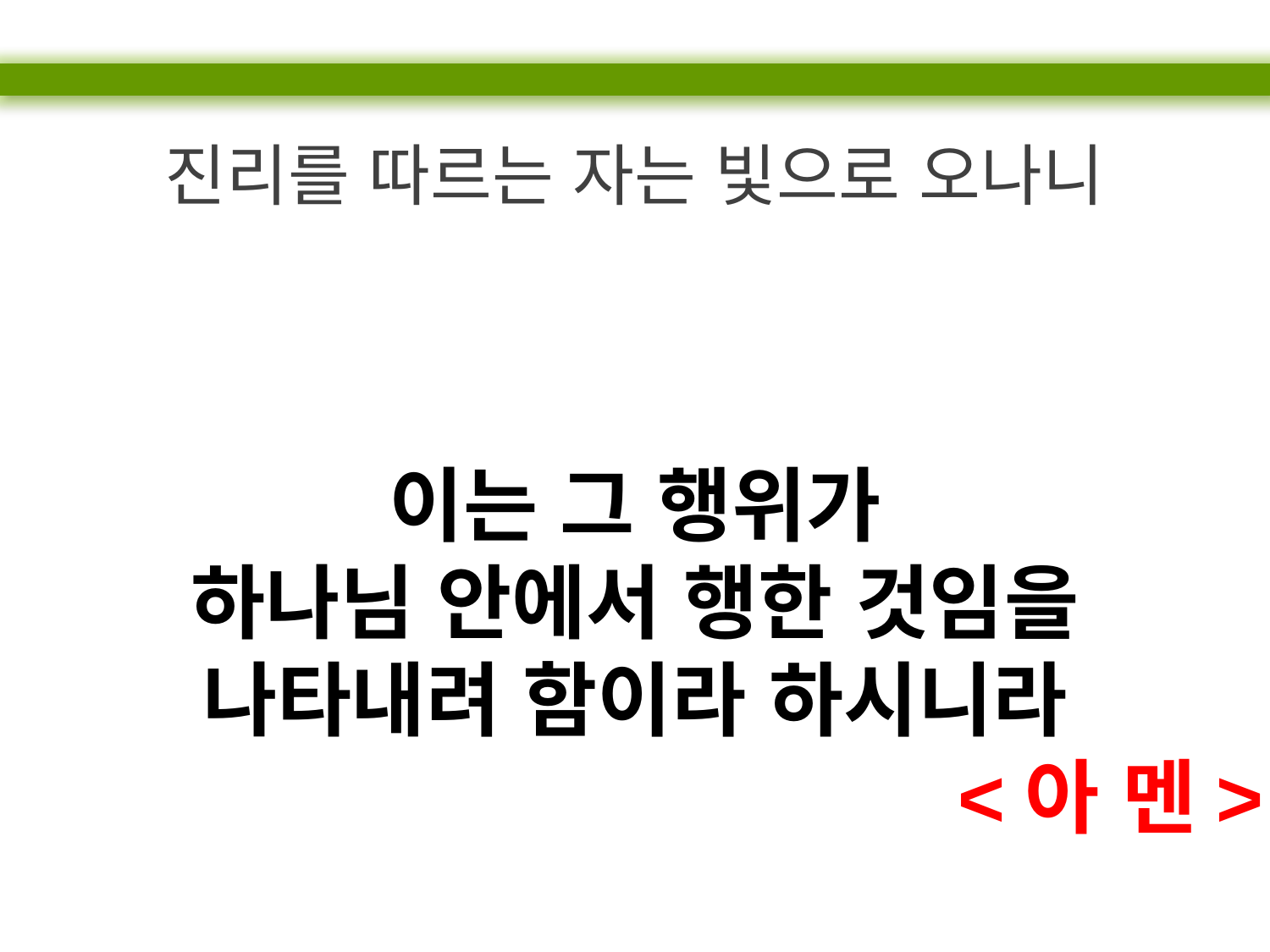

진리를 따르는 자는 빛으로 오나니
이는 그 행위가
하나님 안에서 행한 것임을
나타내려 함이라 하시니라
<아 멘>